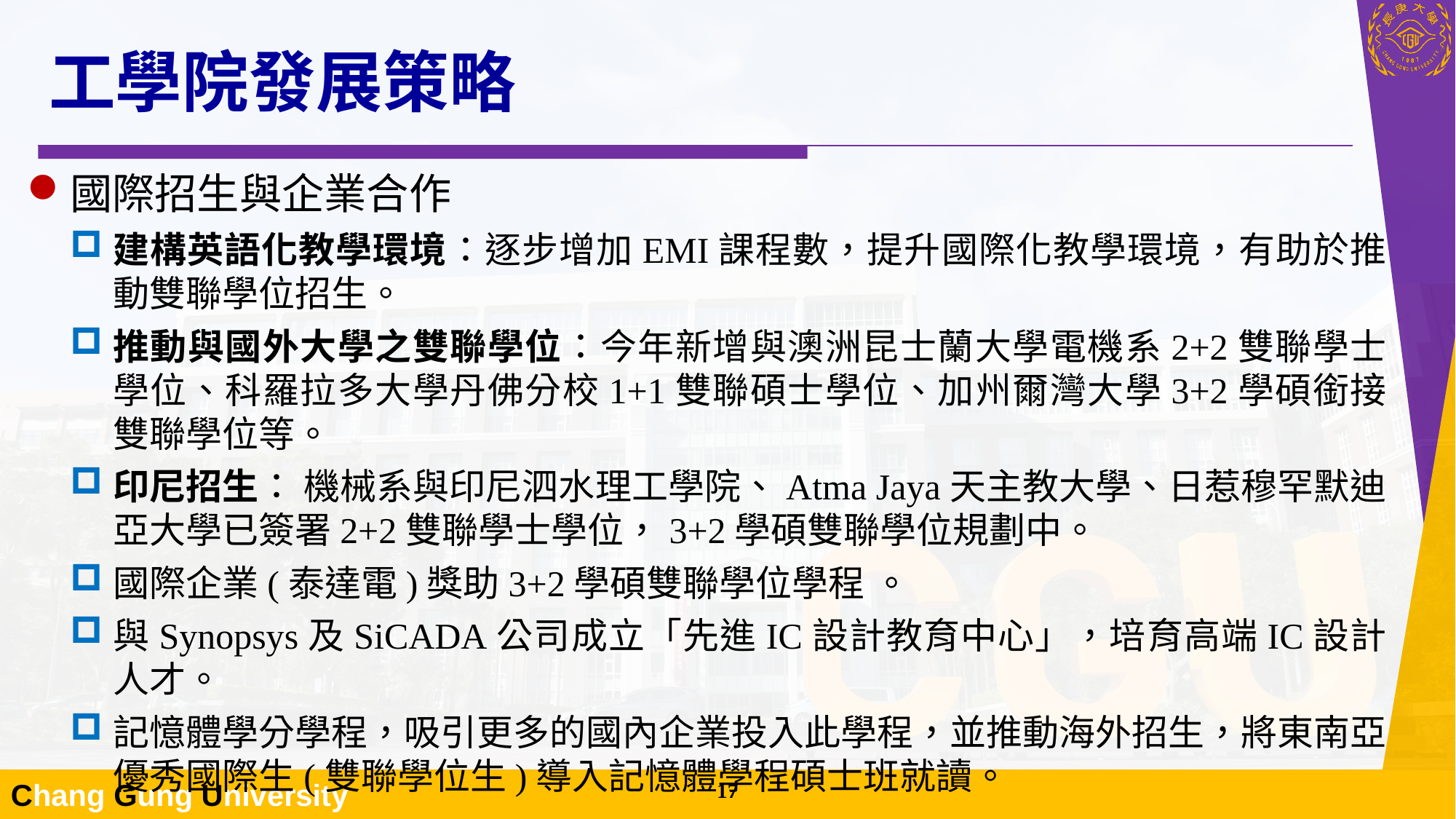

# 工學院發展策略
國際招生與企業合作
建構英語化教學環境：逐步增加EMI課程數，提升國際化教學環境，有助於推動雙聯學位招生。
推動與國外大學之雙聯學位：今年新增與澳洲昆士蘭大學電機系2+2雙聯學士學位、科羅拉多大學丹佛分校1+1雙聯碩士學位、加州爾灣大學3+2學碩銜接雙聯學位等。
印尼招生： 機械系與印尼泗水理工學院、Atma Jaya天主教大學、日惹穆罕默迪亞大學已簽署2+2雙聯學士學位，3+2學碩雙聯學位規劃中。
國際企業(泰達電)獎助3+2學碩雙聯學位學程 。
與Synopsys及SiCADA公司成立「先進IC設計教育中心」，培育高端IC設計人才。
記憶體學分學程，吸引更多的國內企業投入此學程，並推動海外招生，將東南亞優秀國際生(雙聯學位生)導入記憶體學程碩士班就讀。
17